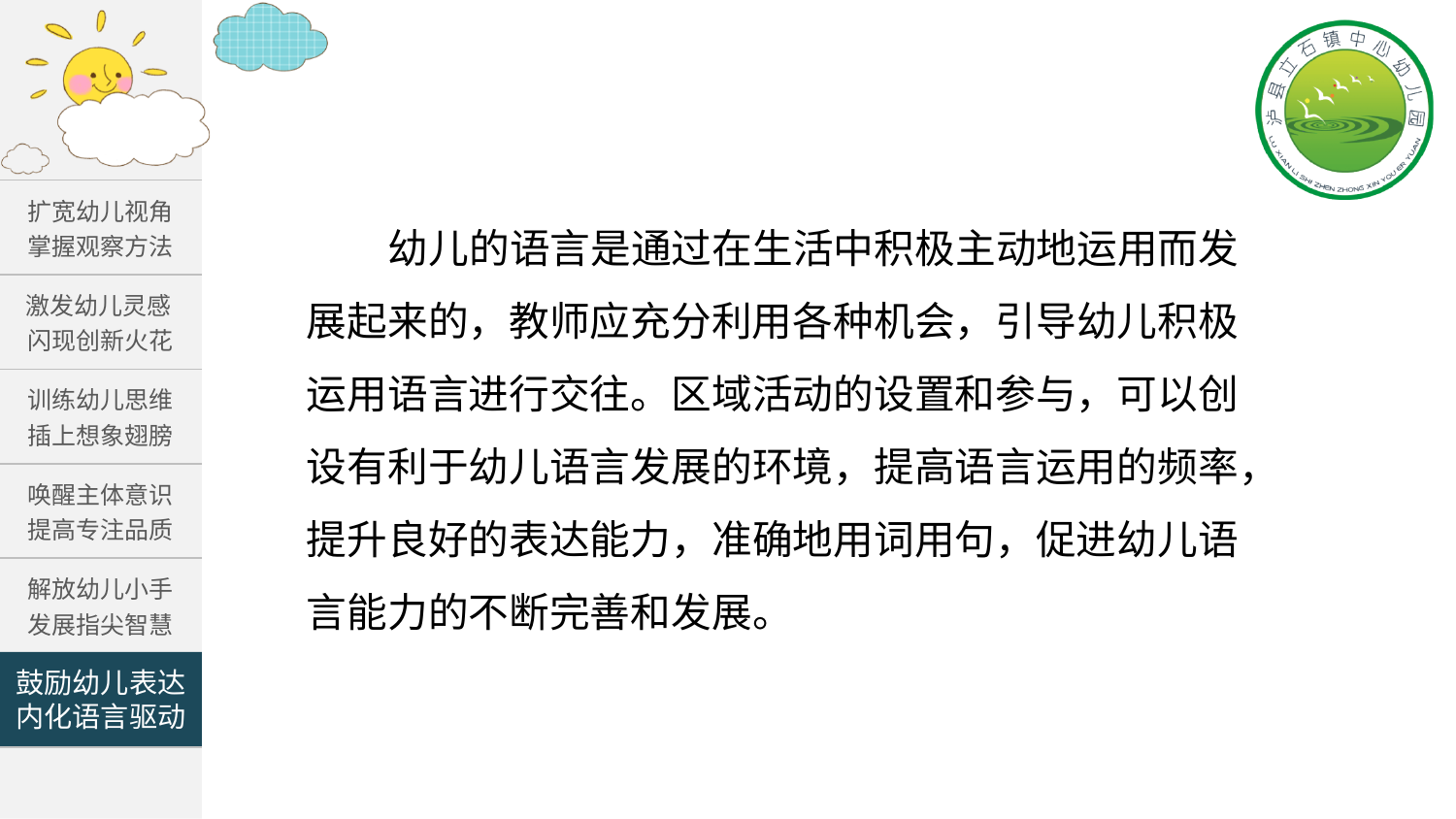

| 扩宽幼儿视角 掌握观察方法 |
| --- |
| 激发幼儿灵感 闪现创新火花 |
| 训练幼儿思维 插上想象翅膀 |
| 唤醒主体意识 提高专注品质 |
| 解放幼儿小手 发展指尖智慧 |
|  |
        幼儿的语言是通过在生活中积极主动地运用而发展起来的，教师应充分利用各种机会，引导幼儿积极运用语言进行交往。区域活动的设置和参与，可以创设有利于幼儿语言发展的环境，提高语言运用的频率，提升良好的表达能力，准确地用词用句，促进幼儿语言能力的不断完善和发展。
鼓励幼儿表达
内化语言驱动